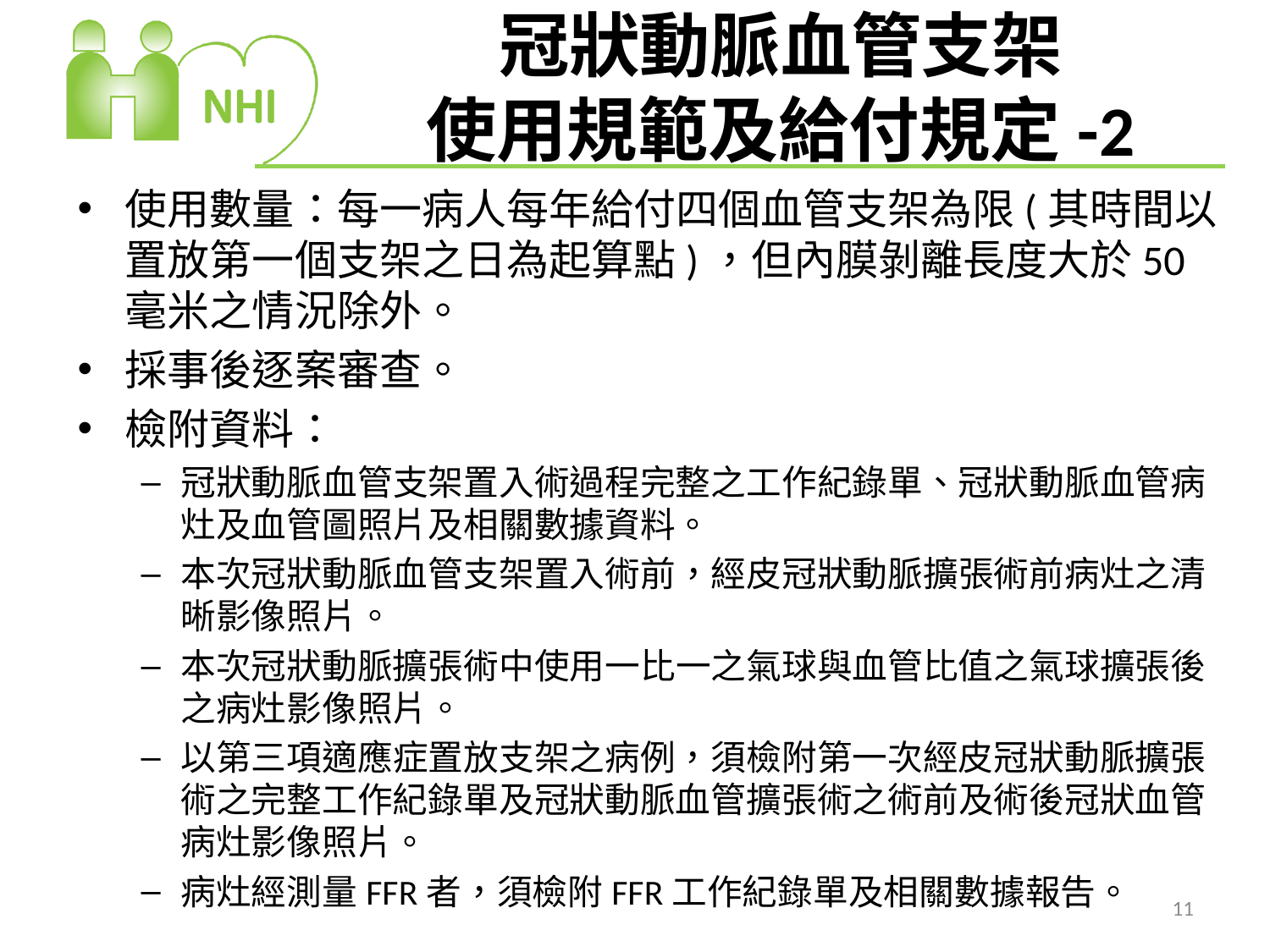

# 冠狀動脈血管支架 使用規範及給付規定-2
使用數量：每一病人每年給付四個血管支架為限(其時間以置放第一個支架之日為起算點)，但內膜剝離長度大於50毫米之情況除外。
採事後逐案審查。
檢附資料：
冠狀動脈血管支架置入術過程完整之工作紀錄單、冠狀動脈血管病灶及血管圖照片及相關數據資料。
本次冠狀動脈血管支架置入術前，經皮冠狀動脈擴張術前病灶之清晰影像照片。
本次冠狀動脈擴張術中使用一比一之氣球與血管比值之氣球擴張後之病灶影像照片。
以第三項適應症置放支架之病例，須檢附第一次經皮冠狀動脈擴張術之完整工作紀錄單及冠狀動脈血管擴張術之術前及術後冠狀血管病灶影像照片。
病灶經測量FFR者，須檢附FFR工作紀錄單及相關數據報告。
11